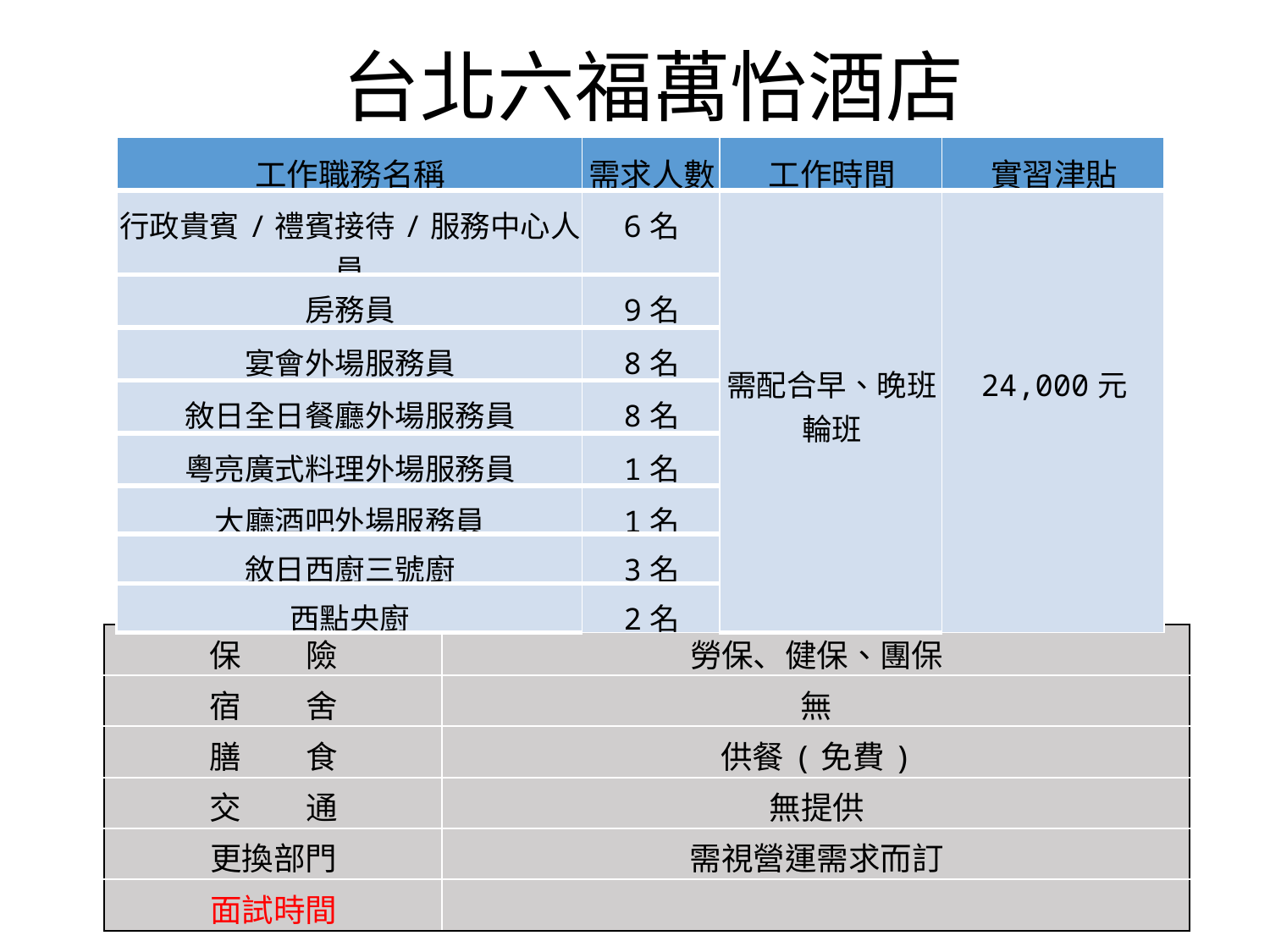

# 台北六福萬怡酒店
| 工作職務名稱 | 需求人數 | 工作時間 | 實習津貼 |
| --- | --- | --- | --- |
| 行政貴賓/禮賓接待/服務中心人員 | 6名 | 需配合早、晚班輪班 | 24,000元 |
| 房務員 | 9名 |  |  |
| 宴會外場服務員 | 8名 |  |  |
| 敘日全日餐廳外場服務員 | 8名 |  |  |
| 粵亮廣式料理外場服務員 | 1名 |  |  |
| 大廳酒吧外場服務員 | 1名 |  |  |
| 敘日西廚三號廚 | 3名 |  |  |
| 西點央廚 | 2名 |  |  |
| 保 險 | 勞保、健保、團保 |
| --- | --- |
| 宿 舍 | 無 |
| 膳 食 | 供餐(免費) |
| 交 通 | 無提供 |
| 更換部門 | 需視營運需求而訂 |
| 面試時間 |  |